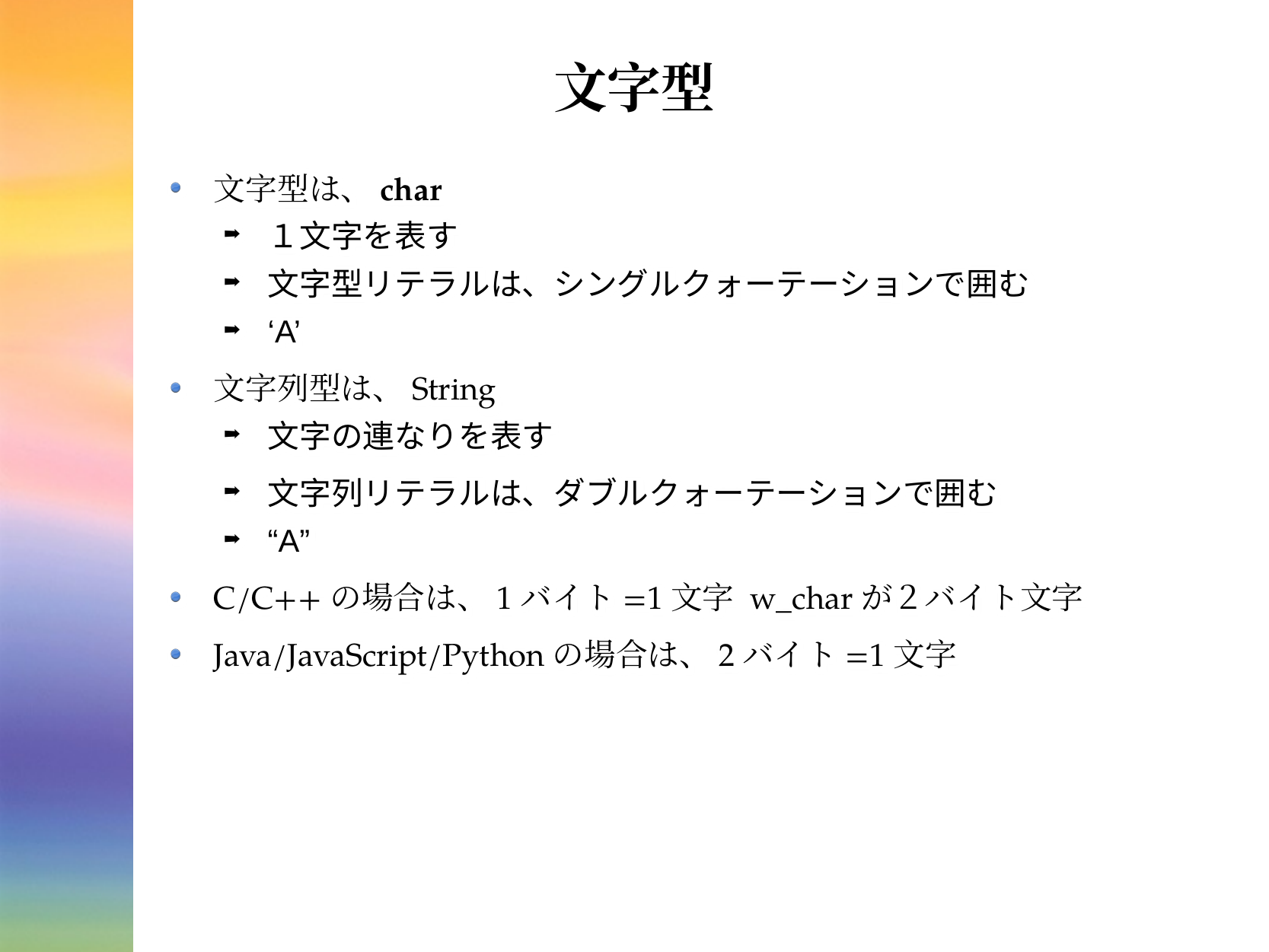

# 文字型
文字型は、char
１文字を表す
文字型リテラルは、シングルクォーテーションで囲む
‘A’
文字列型は、String
文字の連なりを表す
文字列リテラルは、ダブルクォーテーションで囲む
“A”
C/C++の場合は、1バイト=1文字 w_charが２バイト文字
Java/JavaScript/Pythonの場合は、2バイト=1文字